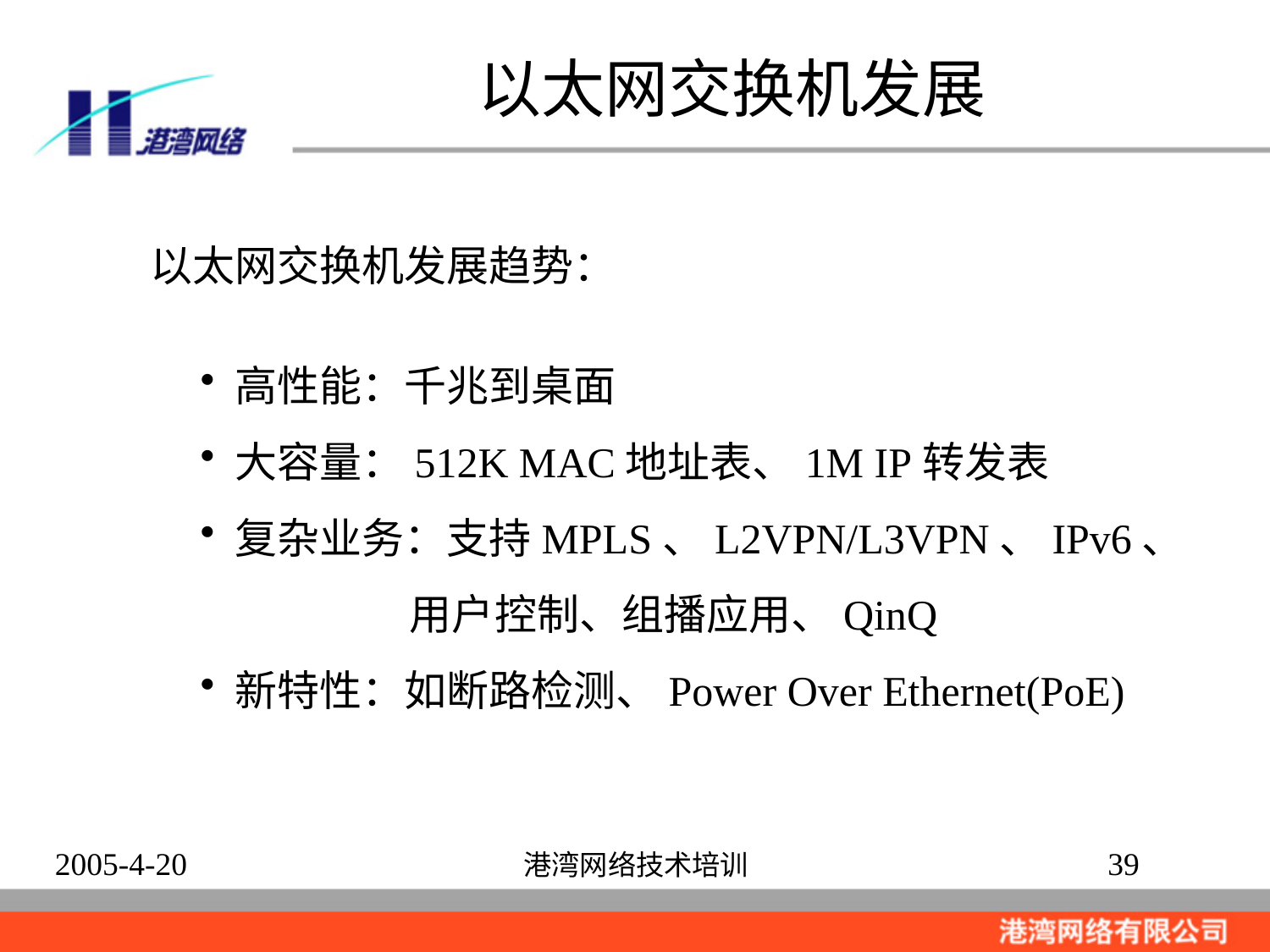

以太网交换机发展
以太网交换机发展趋势：
 高性能：千兆到桌面
 大容量：512K MAC地址表、1M IP转发表
 复杂业务：支持MPLS、L2VPN/L3VPN、IPv6、
                      用户控制、组播应用、QinQ
 新特性：如断路检测、Power Over Ethernet(PoE)